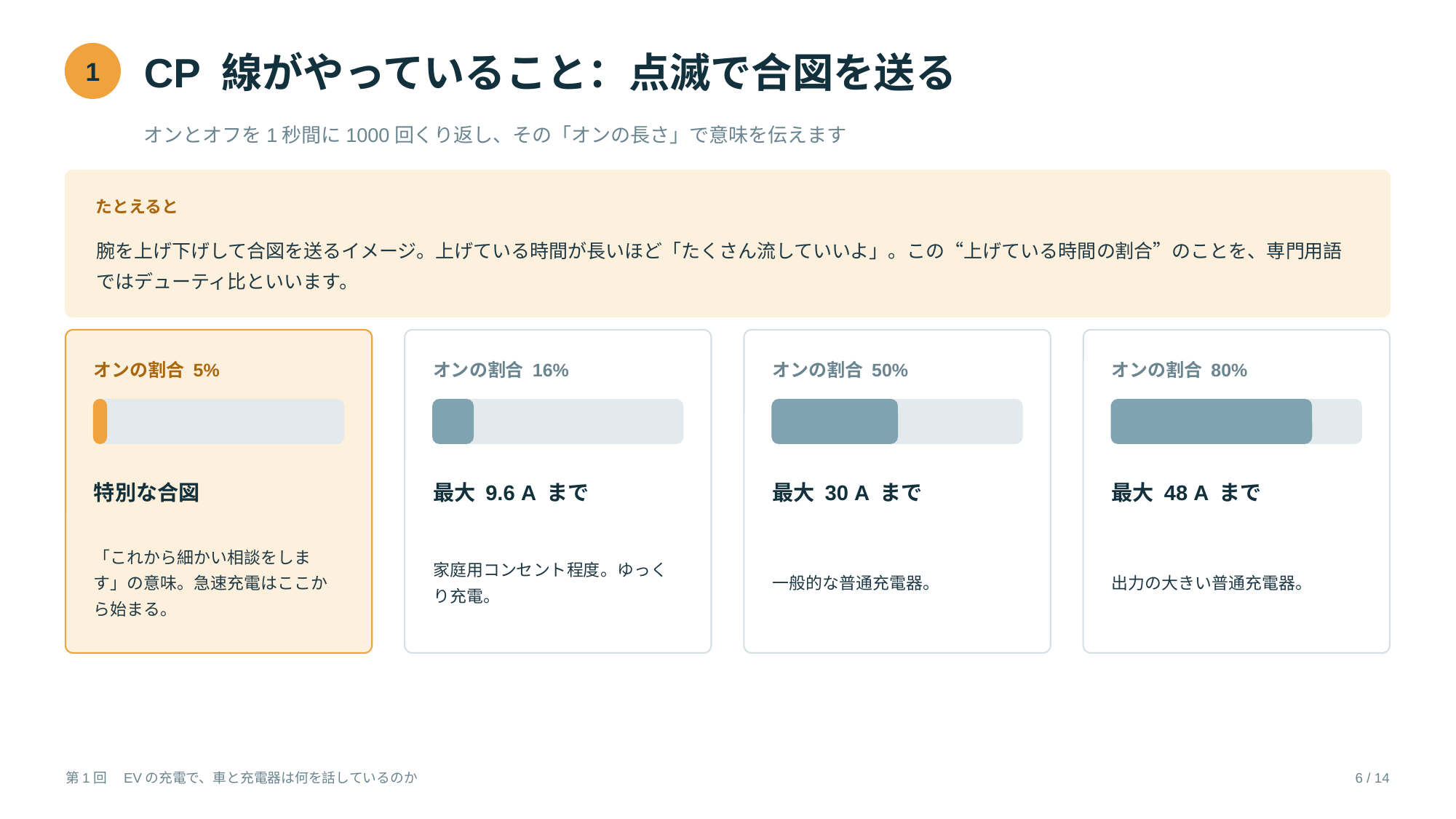

CP 線がやっていること：点滅で合図を送る

1
オンとオフを1秒間に1000回くり返し、その「オンの長さ」で意味を伝えます

たとえると
腕を上げ下げして合図を送るイメージ。上げている時間が長いほど「たくさん流していいよ」。この“上げている時間の割合”のことを、専門用語ではデューティ比といいます。

オンの割合 5%
オンの割合 16%
オンの割合 50%
オンの割合 80%

特別な合図
最大 9.6 A まで
最大 30 A まで
最大 48 A まで
「これから細かい相談をします」の意味。急速充電はここから始まる。
家庭用コンセント程度。ゆっくり充電。
一般的な普通充電器。
出力の大きい普通充電器。
第1回　EVの充電で、車と充電器は何を話しているのか
6 / 14